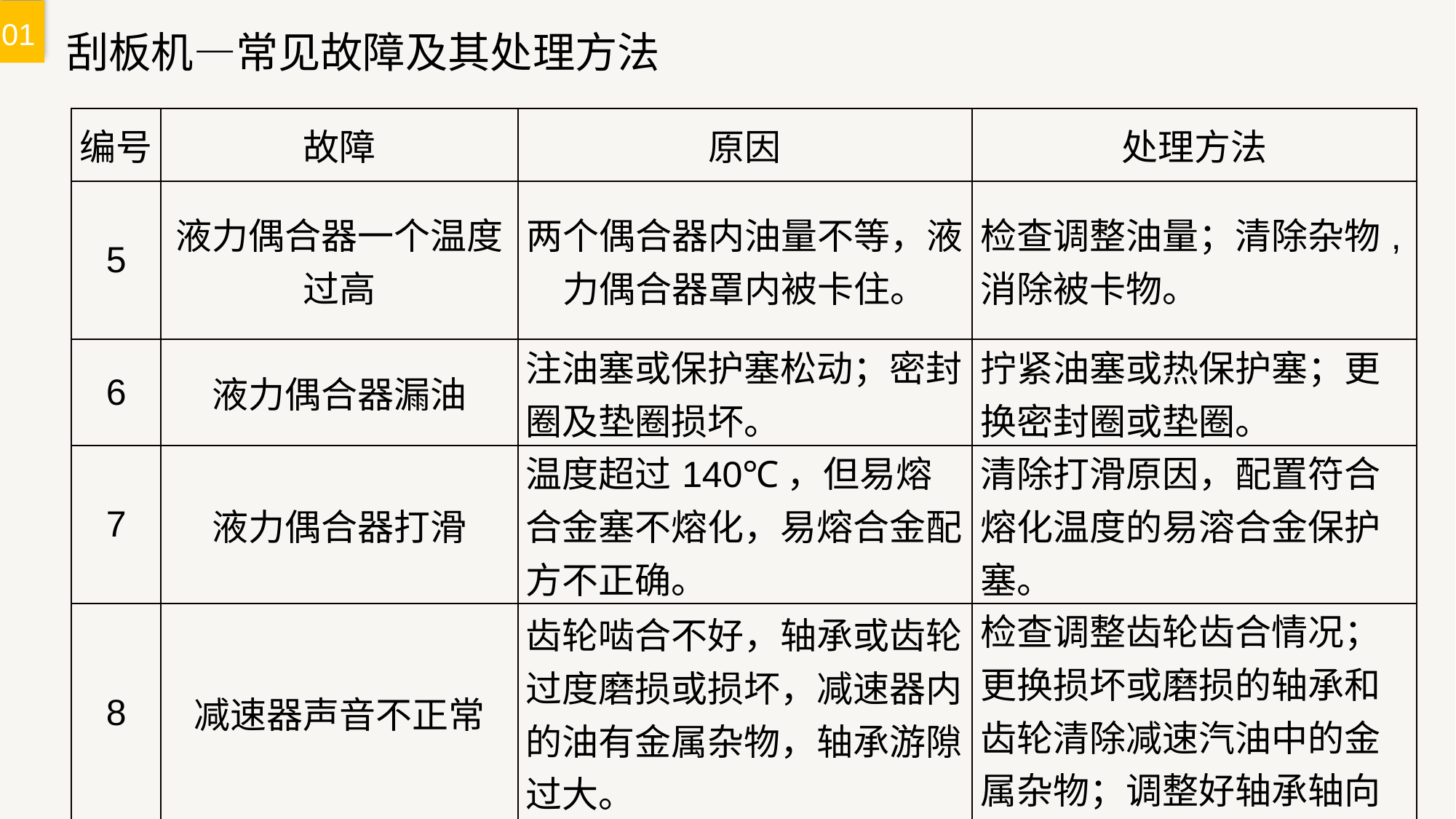

刮板机—常见故障及其处理方法
01
| 编号 | 故障 | 原因 | 处理方法 |
| --- | --- | --- | --- |
| 5 | 液力偶合器一个温度过高 | 两个偶合器内油量不等，液力偶合器罩内被卡住。 | 检查调整油量；清除杂物,消除被卡物。 |
| 6 | 液力偶合器漏油 | 注油塞或保护塞松动；密封圈及垫圈损坏。 | 拧紧油塞或热保护塞；更换密封圈或垫圈。 |
| 7 | 液力偶合器打滑 | 温度超过140℃，但易熔合金塞不熔化，易熔合金配方不正确。 | 清除打滑原因，配置符合熔化温度的易溶合金保护塞。 |
| 8 | 减速器声音不正常 | 齿轮啮合不好，轴承或齿轮过度磨损或损坏，减速器内的油有金属杂物，轴承游隙过大。 | 检查调整齿轮齿合情况；更换损坏或磨损的轴承和齿轮清除减速汽油中的金属杂物；调整好轴承轴向游隙量。 |